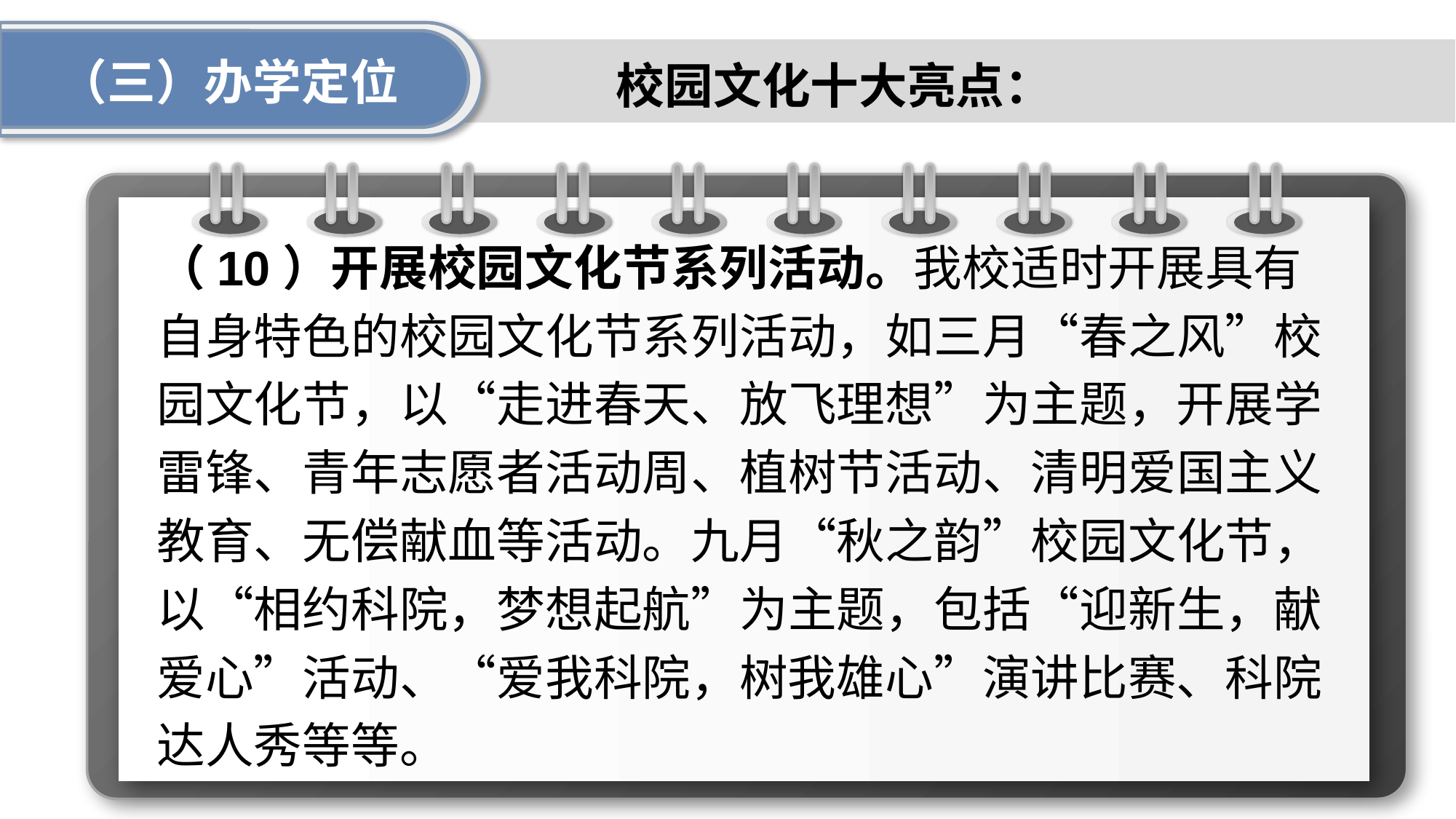

（三）办学定位
校园文化十大亮点：

（10）开展校园文化节系列活动。我校适时开展具有自身特色的校园文化节系列活动，如三月“春之风”校园文化节，以“走进春天、放飞理想”为主题，开展学雷锋、青年志愿者活动周、植树节活动、清明爱国主义教育、无偿献血等活动。九月“秋之韵”校园文化节，以“相约科院，梦想起航”为主题，包括“迎新生，献爱心”活动、“爱我科院，树我雄心”演讲比赛、科院达人秀等等。